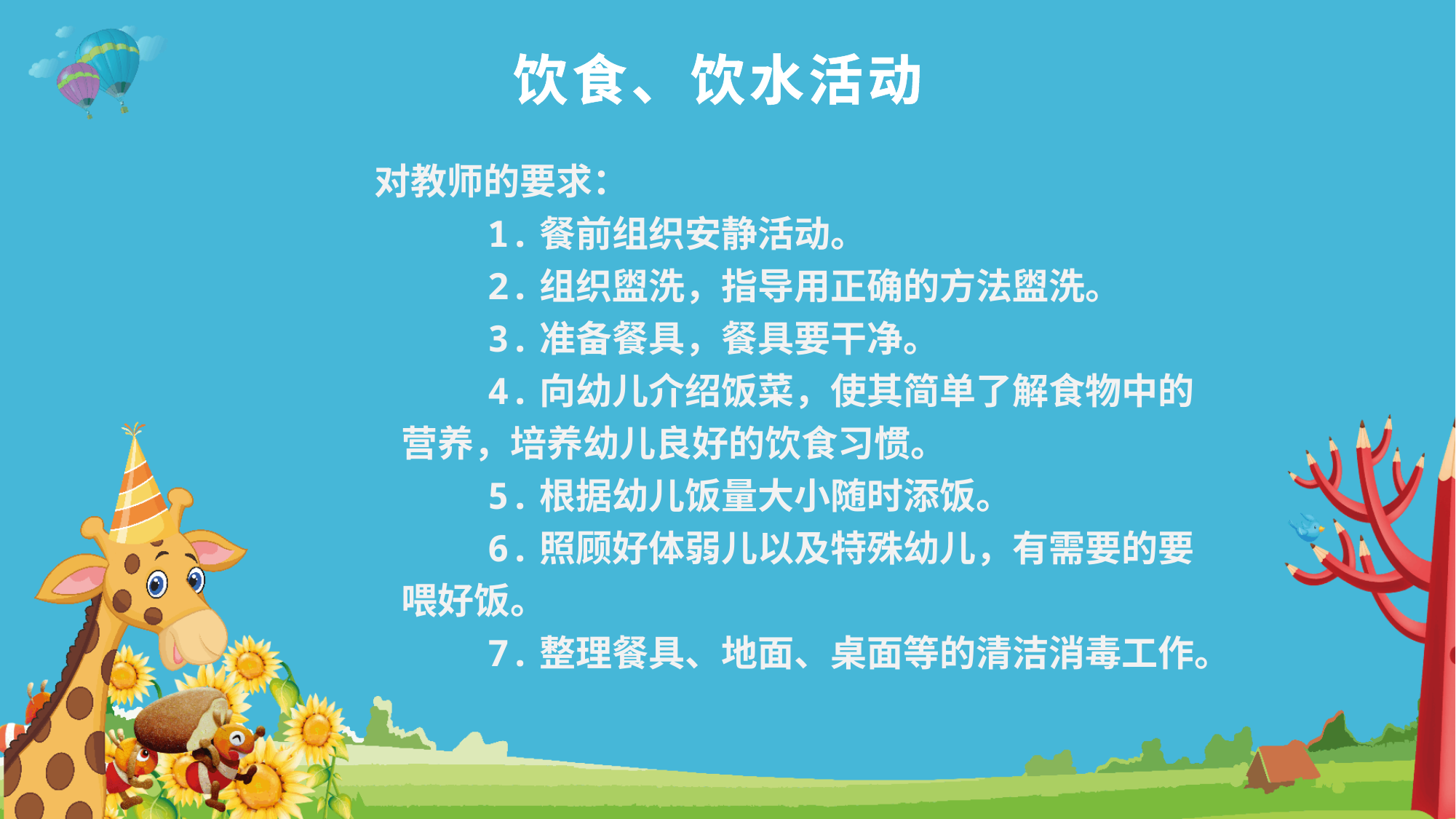

饮食、饮水活动
对教师的要求：
1.餐前组织安静活动。
2.组织盥洗，指导用正确的方法盥洗。
3.准备餐具，餐具要干净。
4.向幼儿介绍饭菜，使其简单了解食物中的营养，培养幼儿良好的饮食习惯。
5.根据幼儿饭量大小随时添饭。
6.照顾好体弱儿以及特殊幼儿，有需要的要喂好饭。
7.整理餐具、地面、桌面等的清洁消毒工作。